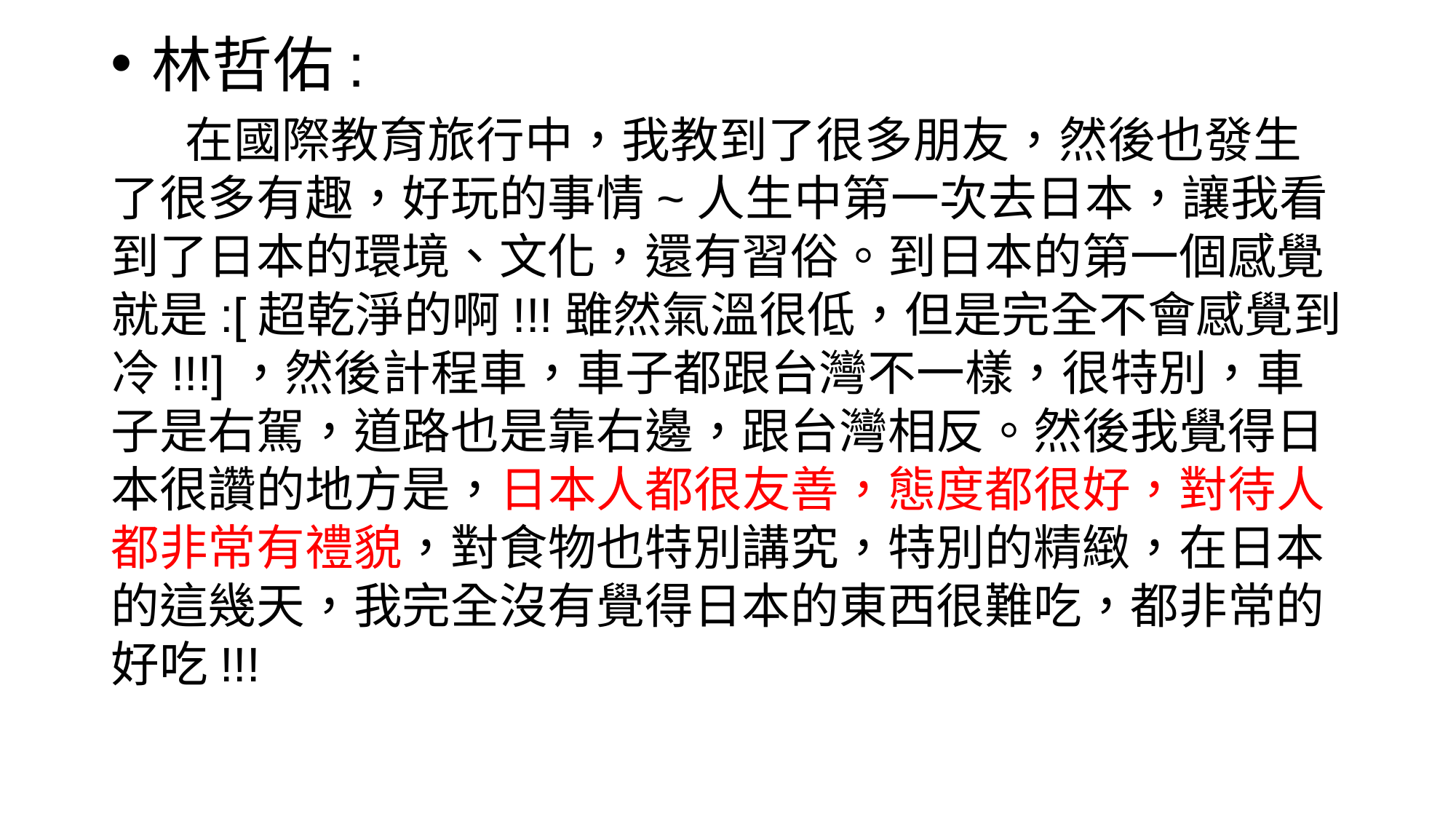

林哲佑:
        在國際教育旅行中，我教到了很多朋友，然後也發生了很多有趣，好玩的事情~人生中第一次去日本，讓我看到了日本的環境、文化，還有習俗。到日本的第一個感覺就是:[超乾淨的啊!!!雖然氣溫很低，但是完全不會感覺到冷!!!]，然後計程車，車子都跟台灣不一樣，很特別，車子是右駕，道路也是靠右邊，跟台灣相反。然後我覺得日本很讚的地方是，日本人都很友善，態度都很好，對待人都非常有禮貌，對食物也特別講究，特別的精緻，在日本的這幾天，我完全沒有覺得日本的東西很難吃，都非常的好吃!!!